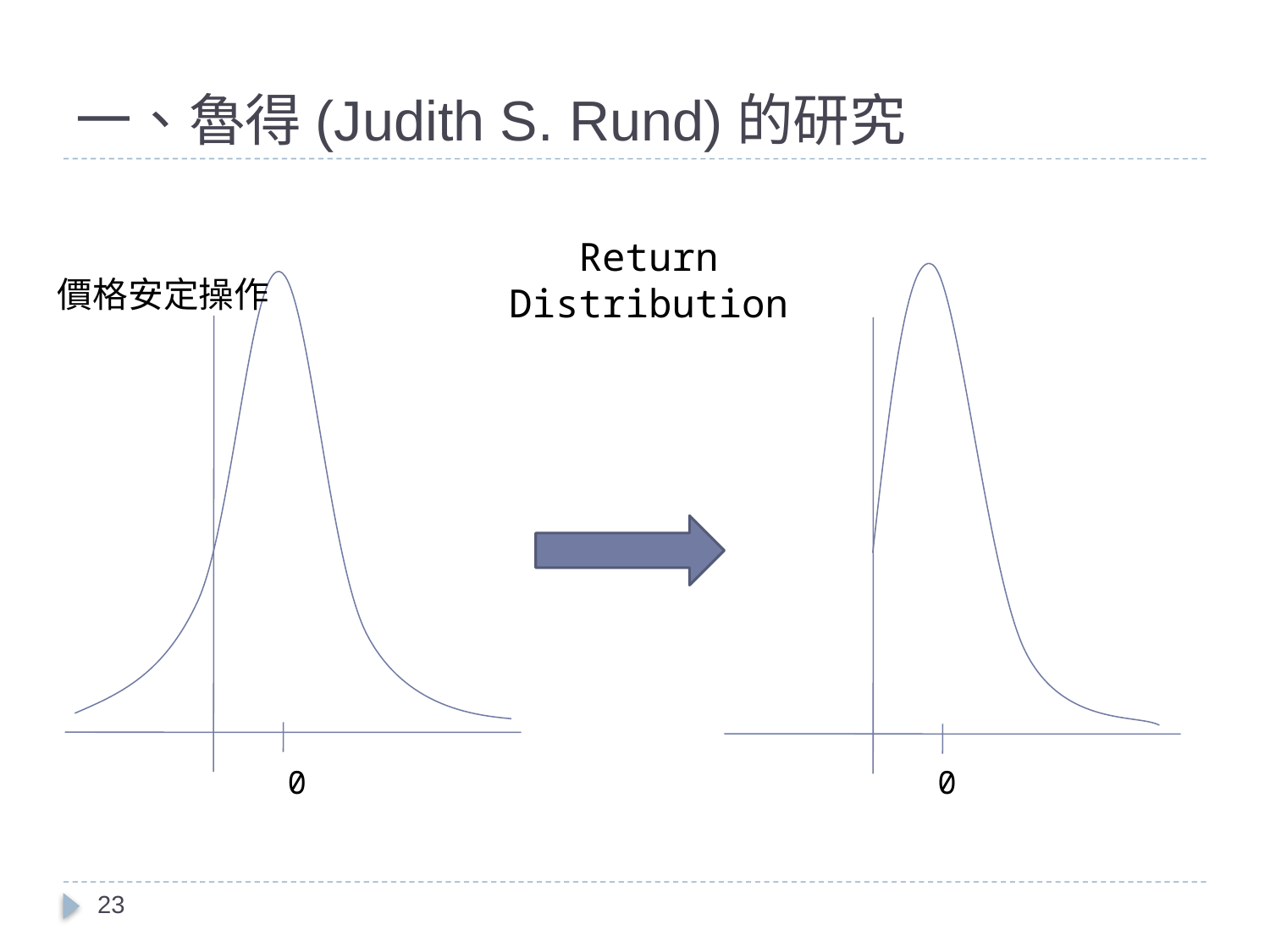

# 一、魯得(Judith S. Rund)的研究
Return Distribution

價格安定操作

0
0
23